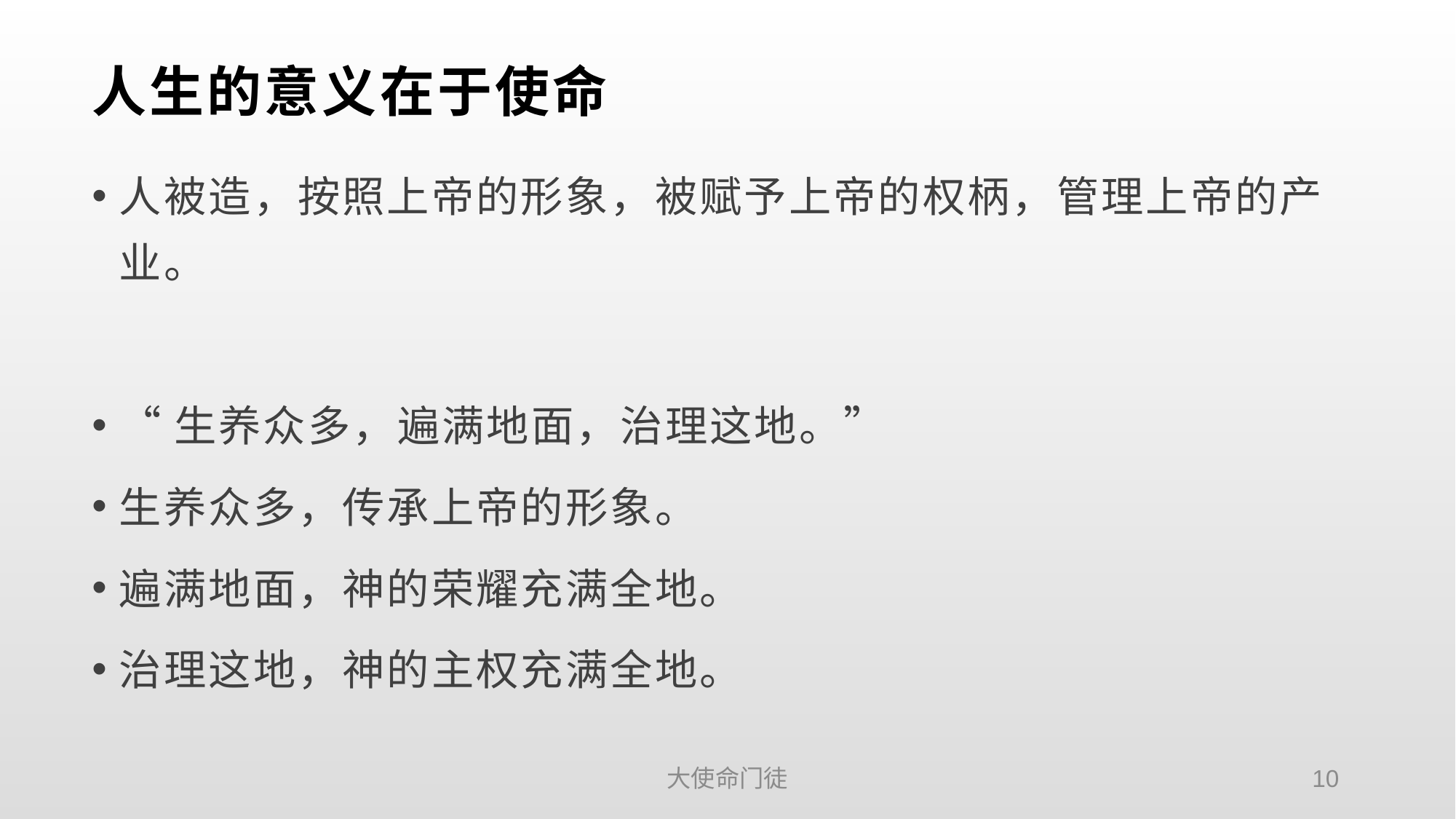

# 人生的意义在于使命
人被造，按照上帝的形象，被赋予上帝的权柄，管理上帝的产业。

“生养众多，遍满地面，治理这地。”
生养众多，传承上帝的形象。
遍满地面，神的荣耀充满全地。
治理这地，神的主权充满全地。
大使命门徒
10